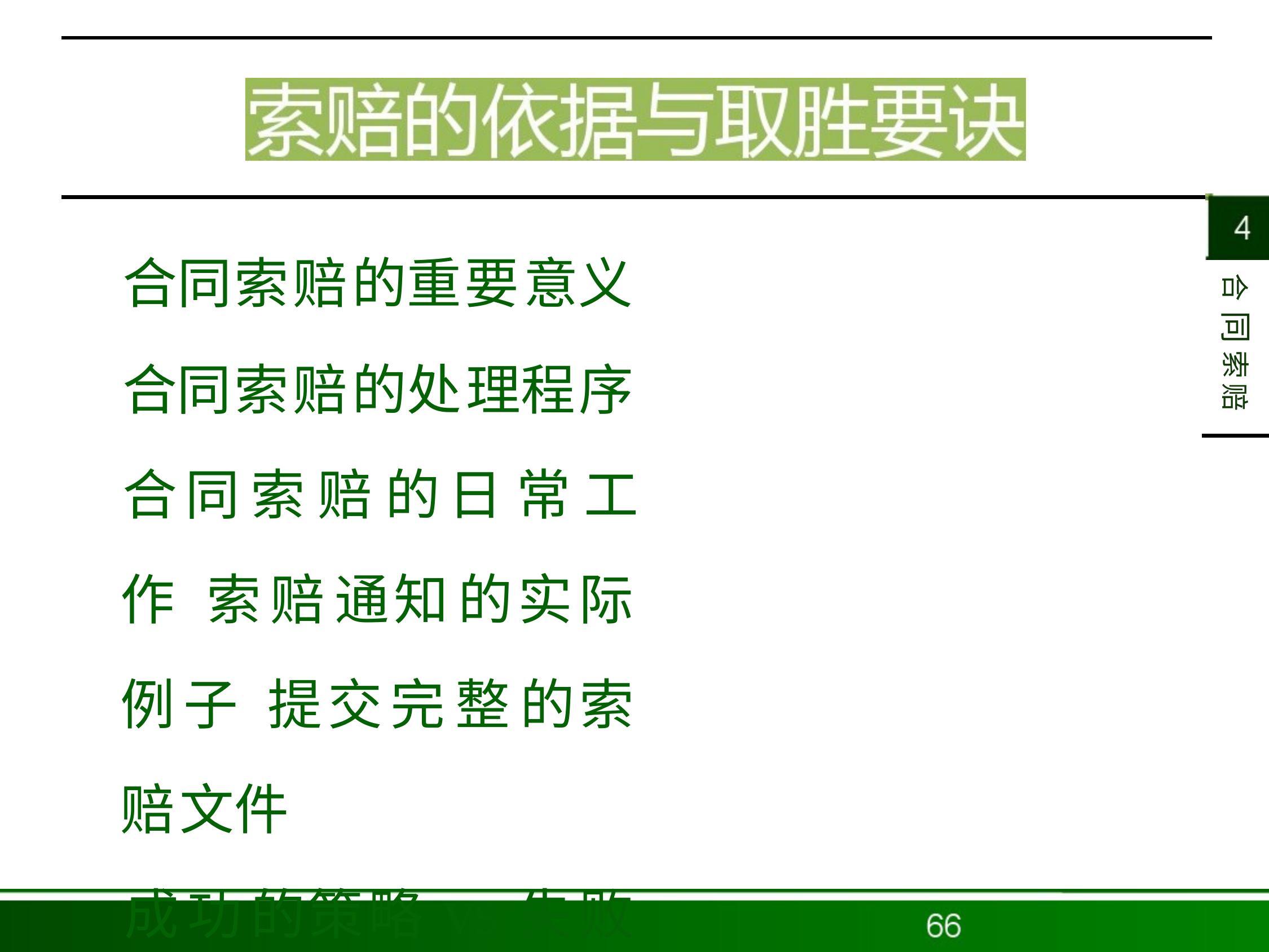

# 合同索赔的重要意义
合同 索赔
合同索赔的处理程序
合同索赔的日常工作 索赔通知的实际例子 提交完整的索赔文件
成功的策略vs失败的教训